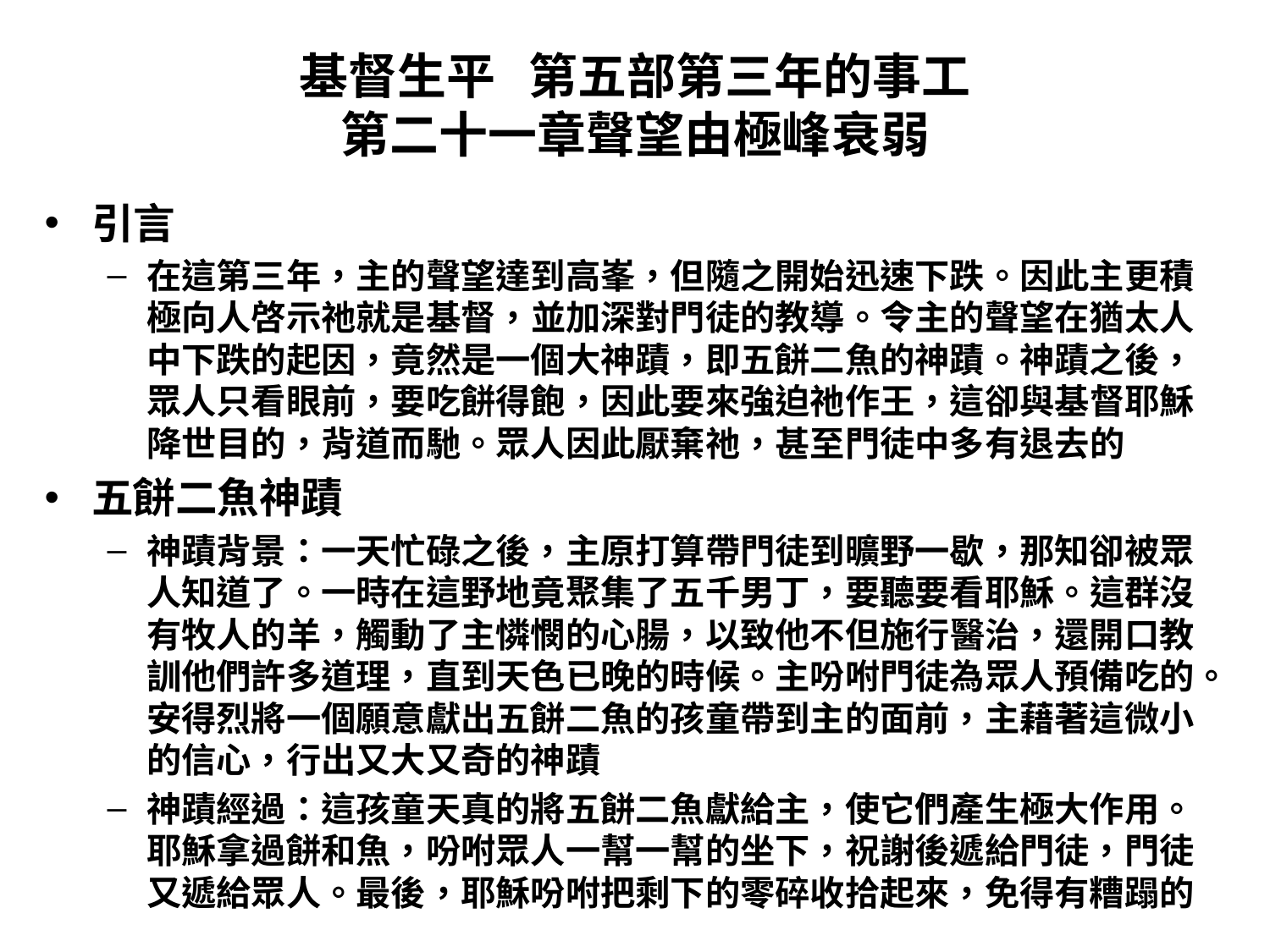

# 基督生平   第五部第三年的事工 第二十一章聲望由極峰衰弱
引言
在這第三年，主的聲望達到高峯，但隨之開始迅速下跌。因此主更積極向人啓示祂就是基督，並加深對門徒的教導。令主的聲望在猶太人中下跌的起因，竟然是一個大神蹟，即五餅二魚的神蹟。神蹟之後，眾人只看眼前，要吃餅得飽，因此要來強迫祂作王，這卻與基督耶穌降世目的，背道而馳。眾人因此厭棄祂，甚至門徒中多有退去的
五餅二魚神蹟
神蹟背景：一天忙碌之後，主原打算帶門徒到曠野一歇，那知卻被眾人知道了。一時在這野地竟聚集了五千男丁，要聽要看耶穌。這群沒有牧人的羊，觸動了主憐憫的心腸，以致他不但施行醫治，還開口教訓他們許多道理，直到天色已晚的時候。主吩咐門徒為眾人預備吃的。安得烈將一個願意獻出五餅二魚的孩童帶到主的面前，主藉著這微小的信心，行出又大又奇的神蹟
神蹟經過：這孩童天真的將五餅二魚獻給主，使它們產生極大作用。耶穌拿過餅和魚，吩咐眾人一幫一幫的坐下，祝謝後遞給門徒，門徒又遞給眾人。最後，耶穌吩咐把剩下的零碎收拾起來，免得有糟蹋的